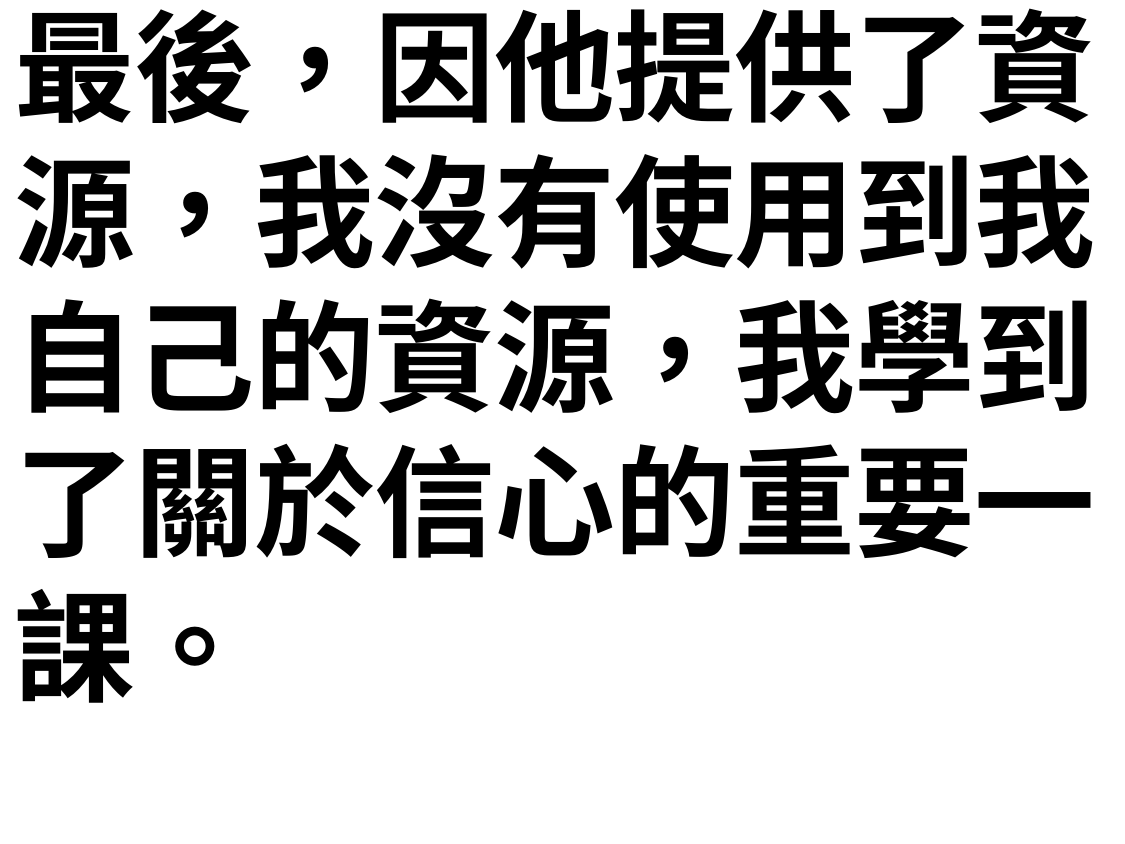

最後，因他提供了資源，我沒有使用到我自己的資源，我學到了關於信心的重要一課。